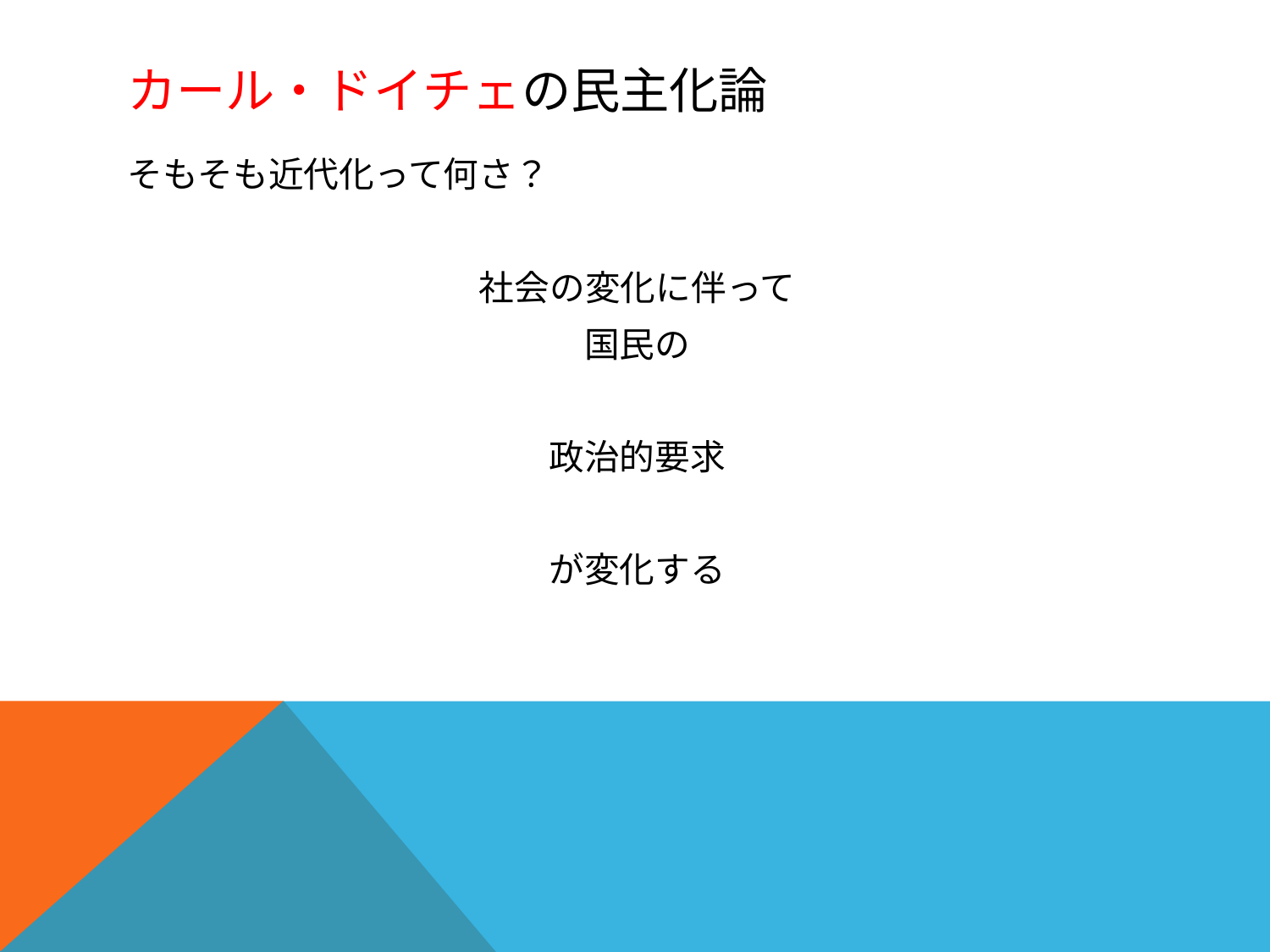

# カール・ドイチェの民主化論
そもそも近代化って何さ？

社会の変化に伴って
国民の

政治的要求

が変化する